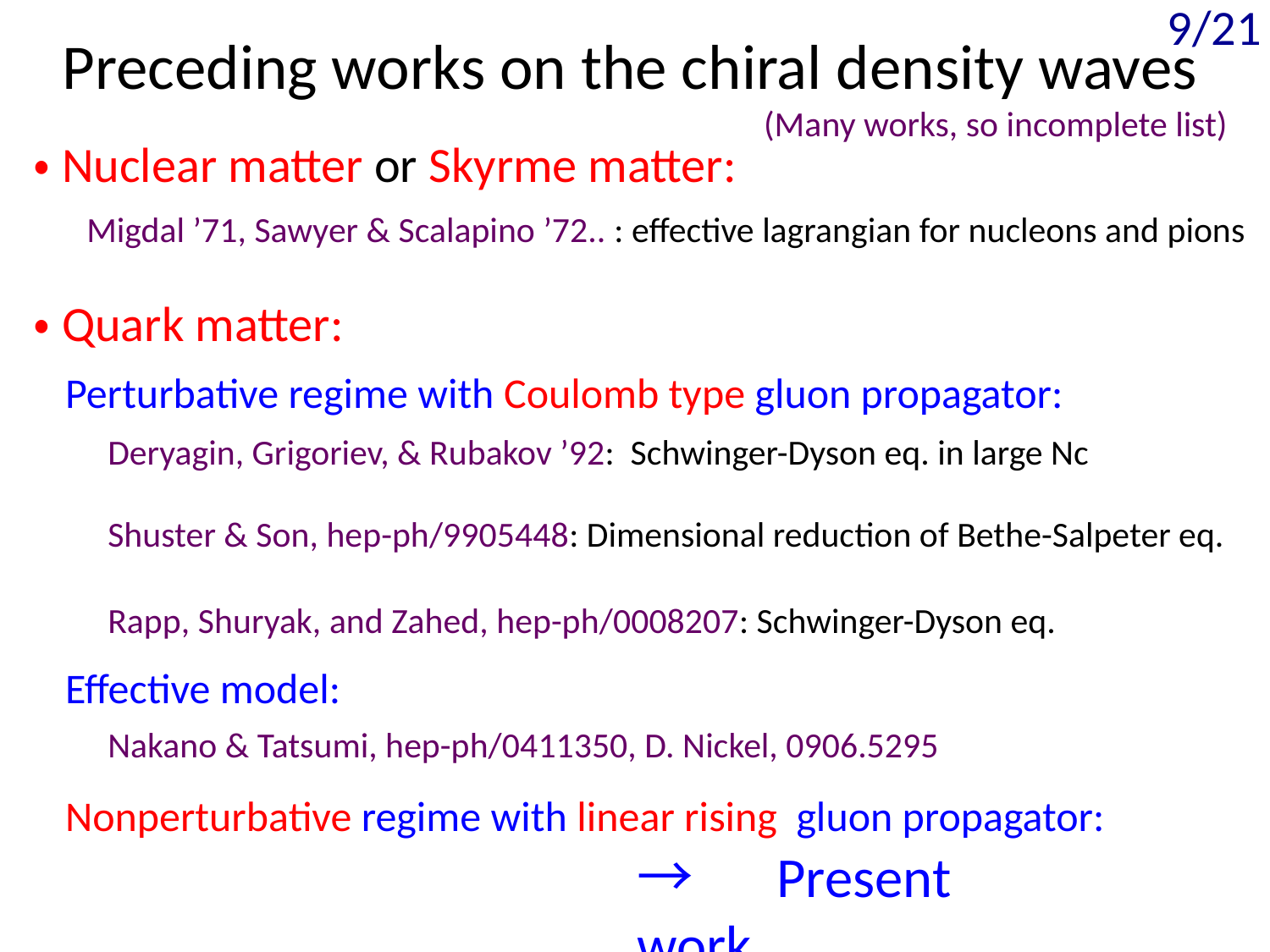

9/21
Preceding works on the chiral density waves
(Many works, so incomplete list)
・Nuclear matter or Skyrme matter:
Migdal ’71, Sawyer & Scalapino ’72.. : effective lagrangian for nucleons and pions
・Quark matter:
Perturbative regime with Coulomb type gluon propagator:
Deryagin, Grigoriev, & Rubakov ’92:  Schwinger-Dyson eq. in large Nc
Shuster & Son, hep-ph/9905448: Dimensional reduction of Bethe-Salpeter eq.
Rapp, Shuryak, and Zahed, hep-ph/0008207: Schwinger-Dyson eq.
Effective model:
Nakano & Tatsumi, hep-ph/0411350, D. Nickel, 0906.5295
Nonperturbative regime with linear rising  gluon propagator:
→　Present work